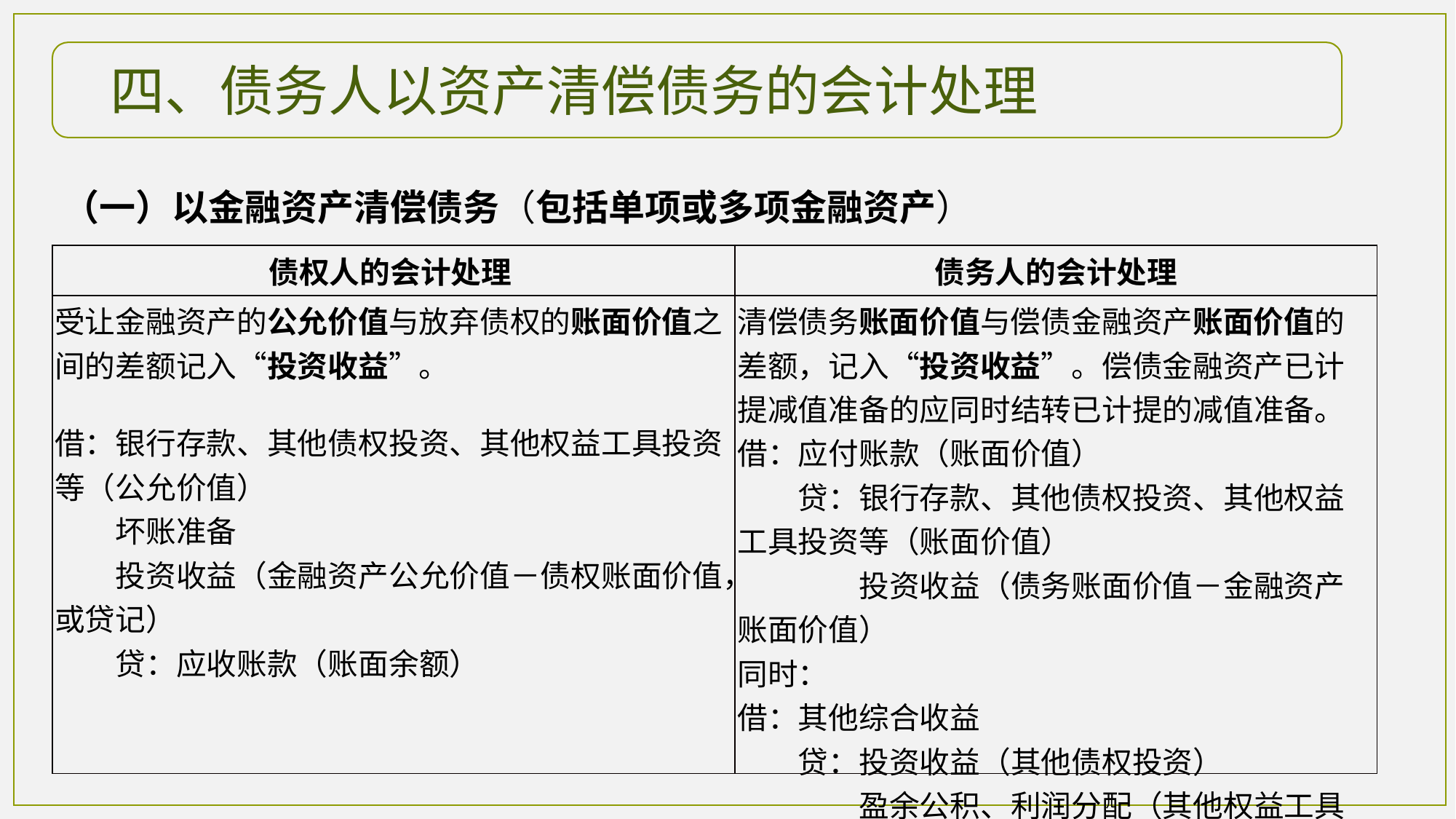

四、债务人以资产清偿债务的会计处理
（一）以金融资产清偿债务（包括单项或多项金融资产）
| 债权人的会计处理 | 债务人的会计处理 |
| --- | --- |
| 受让金融资产的公允价值与放弃债权的账面价值之间的差额记入“投资收益”。 借：银行存款、其他债权投资、其他权益工具投资等（公允价值） 　　坏账准备 　　投资收益（金融资产公允价值－债权账面价值，或贷记） 　　贷：应收账款（账面余额） | 清偿债务账面价值与偿债金融资产账面价值的差额，记入“投资收益”。偿债金融资产已计提减值准备的应同时结转已计提的减值准备。 借：应付账款（账面价值） 　　贷：银行存款、其他债权投资、其他权益工具投资等（账面价值） 　　　　投资收益（债务账面价值－金融资产账面价值） 同时： 借：其他综合收益 　　贷：投资收益（其他债权投资） 　　　　盈余公积、利润分配（其他权益工具投资） |